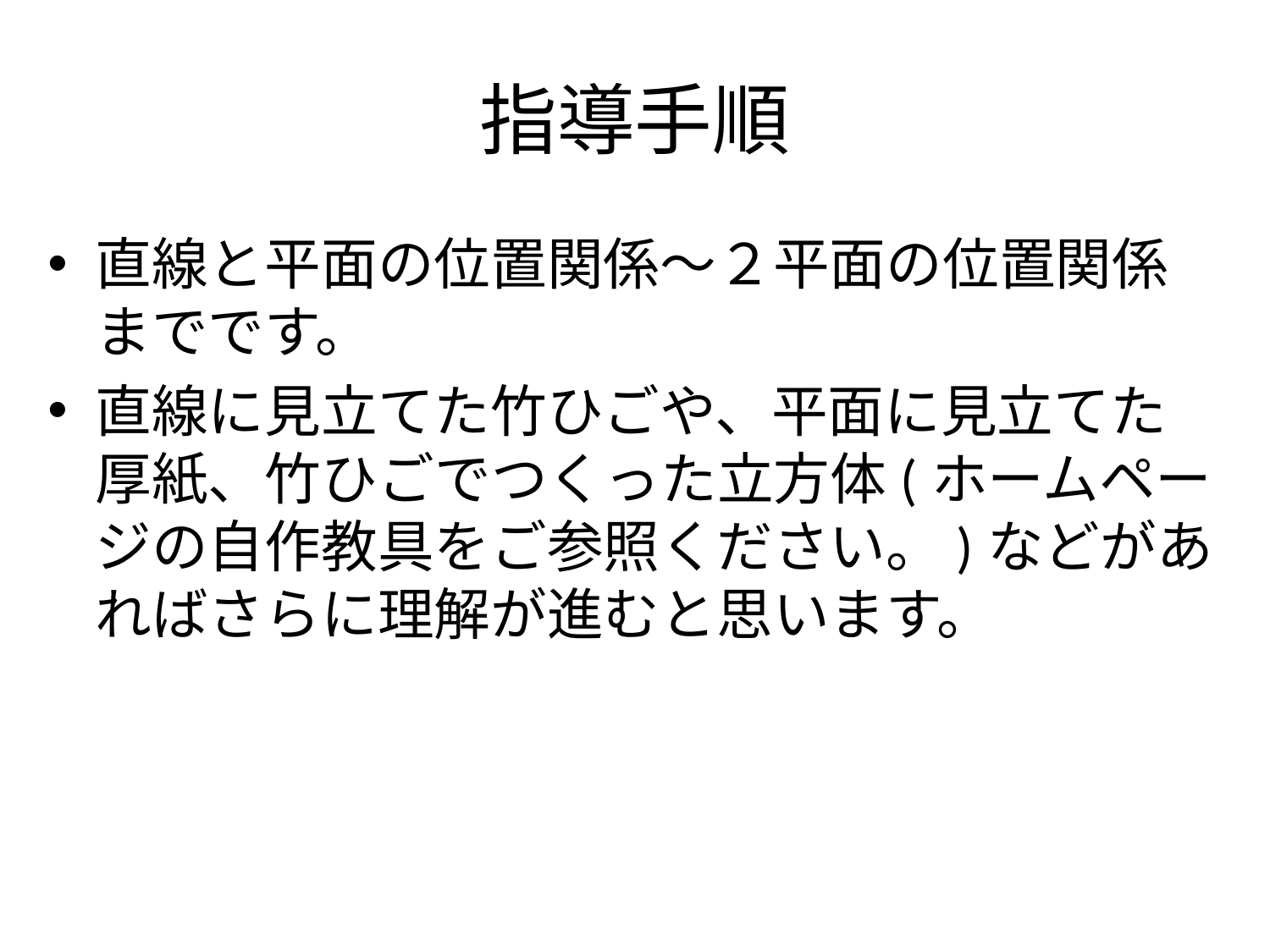

# 指導手順
直線と平面の位置関係～２平面の位置関係までです。
直線に見立てた竹ひごや、平面に見立てた厚紙、竹ひごでつくった立方体(ホームページの自作教具をご参照ください。)などがあればさらに理解が進むと思います。